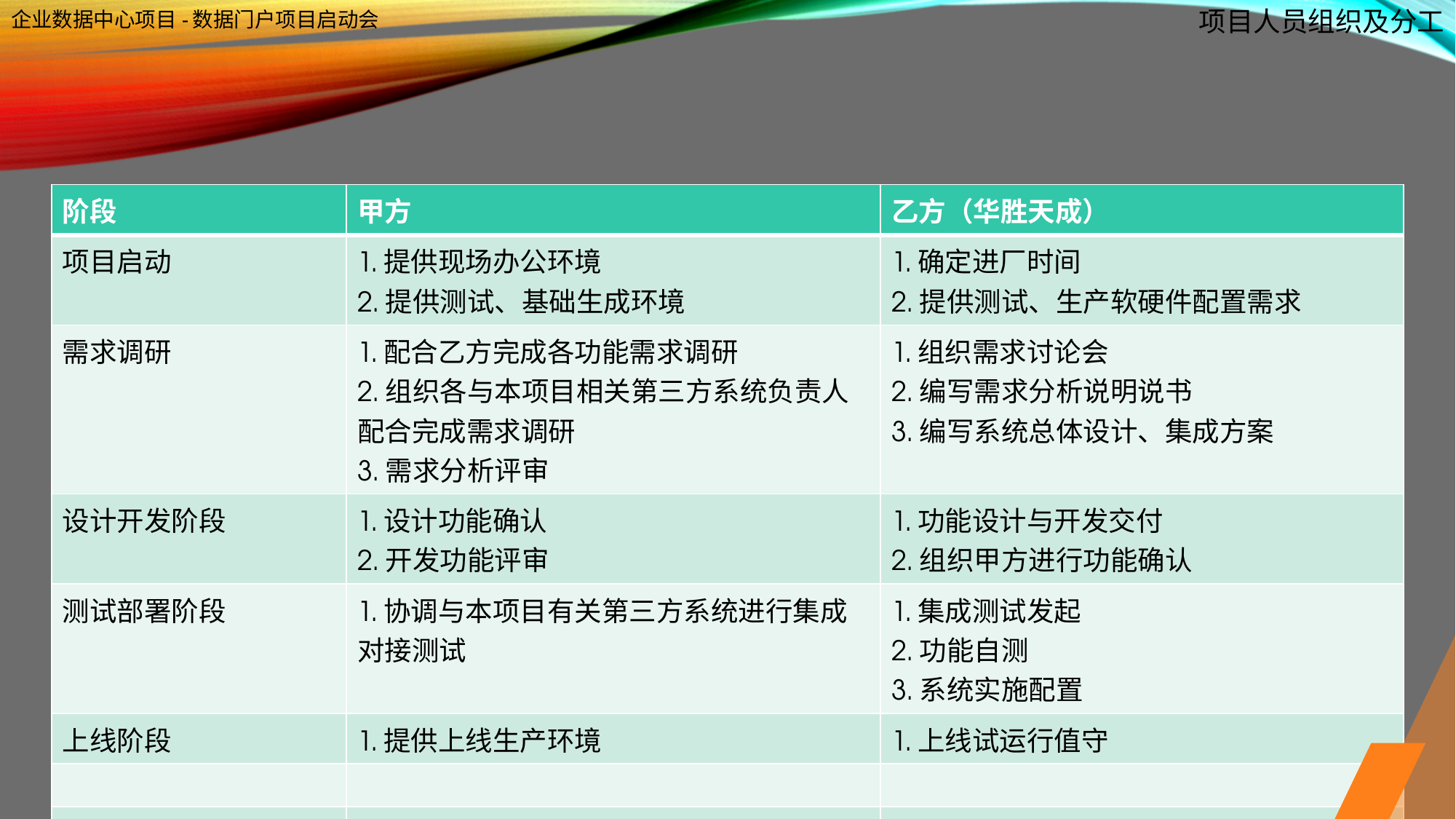

企业数据中心项目-数据门户项目启动会
项目人员组织及分工
| 阶段 | 甲方 | 乙方（华胜天成） |
| --- | --- | --- |
| 项目启动 | 1.提供现场办公环境 2.提供测试、基础生成环境 | 1.确定进厂时间 2.提供测试、生产软硬件配置需求 |
| 需求调研 | 1.配合乙方完成各功能需求调研 2.组织各与本项目相关第三方系统负责人配合完成需求调研 3.需求分析评审 | 1.组织需求讨论会 2.编写需求分析说明说书 3.编写系统总体设计、集成方案 |
| 设计开发阶段 | 1.设计功能确认 2.开发功能评审 | 1.功能设计与开发交付 2.组织甲方进行功能确认 |
| 测试部署阶段 | 1.协调与本项目有关第三方系统进行集成对接测试 | 1.集成测试发起 2.功能自测 3.系统实施配置 |
| 上线阶段 | 1.提供上线生产环境 | 1.上线试运行值守 |
|  |  |  |
|  |  |  |